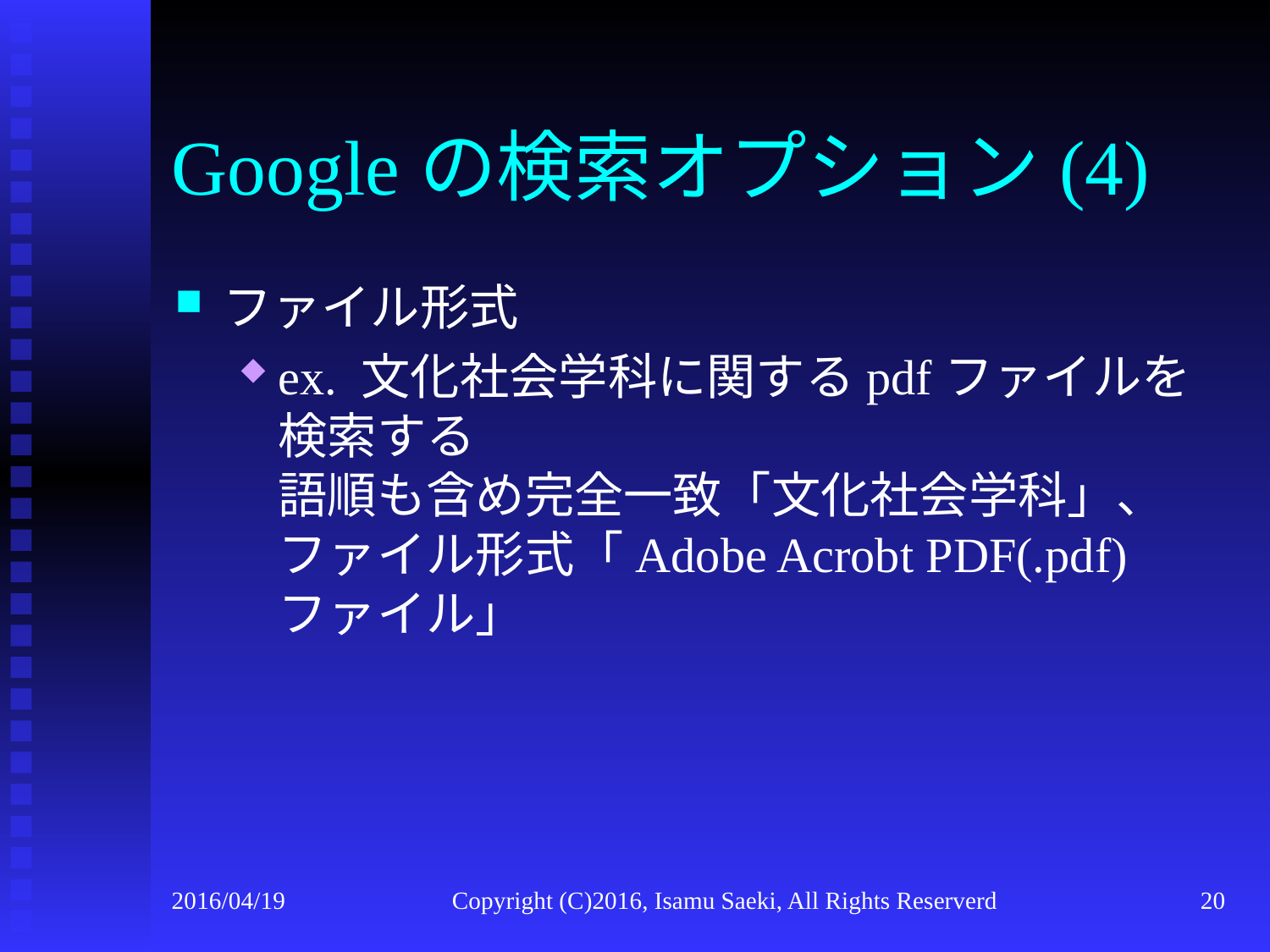

# Googleの検索オプション(4)
ファイル形式
ex. 文化社会学科に関するpdfファイルを検索する
語順も含め完全一致「文化社会学科」、ファイル形式「Adobe Acrobt PDF(.pdf)ファイル」
2016/04/19
Copyright (C)2016, Isamu Saeki, All Rights Reserverd
20